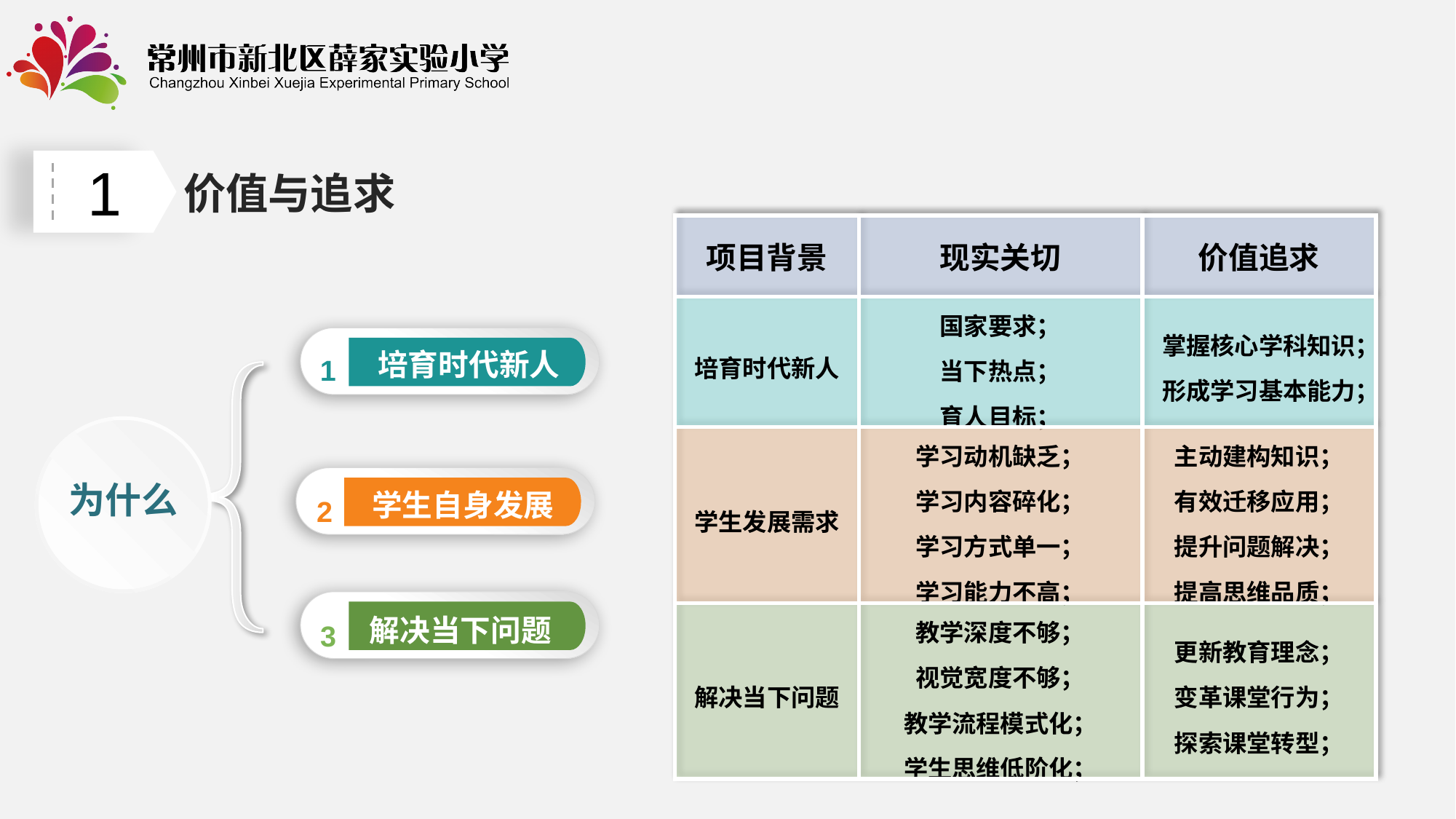

1

价值与追求
| 项目背景 | 现实关切 | 价值追求 |
| --- | --- | --- |
| 培育时代新人 | 国家要求； 当下热点； 育人目标； | 掌握核心学科知识； 形成学习基本能力； |
| 学生发展需求 | 学习动机缺乏； 学习内容碎化； 学习方式单一； 学习能力不高； | 主动建构知识； 有效迁移应用； 提升问题解决； 提高思维品质； |
| 解决当下问题 | 教学深度不够； 视觉宽度不够； 教学流程模式化； 学生思维低阶化； | 更新教育理念； 变革课堂行为； 探索课堂转型； |

1
培育时代新人

为什么

2
学生自身发展

3
解决当下问题